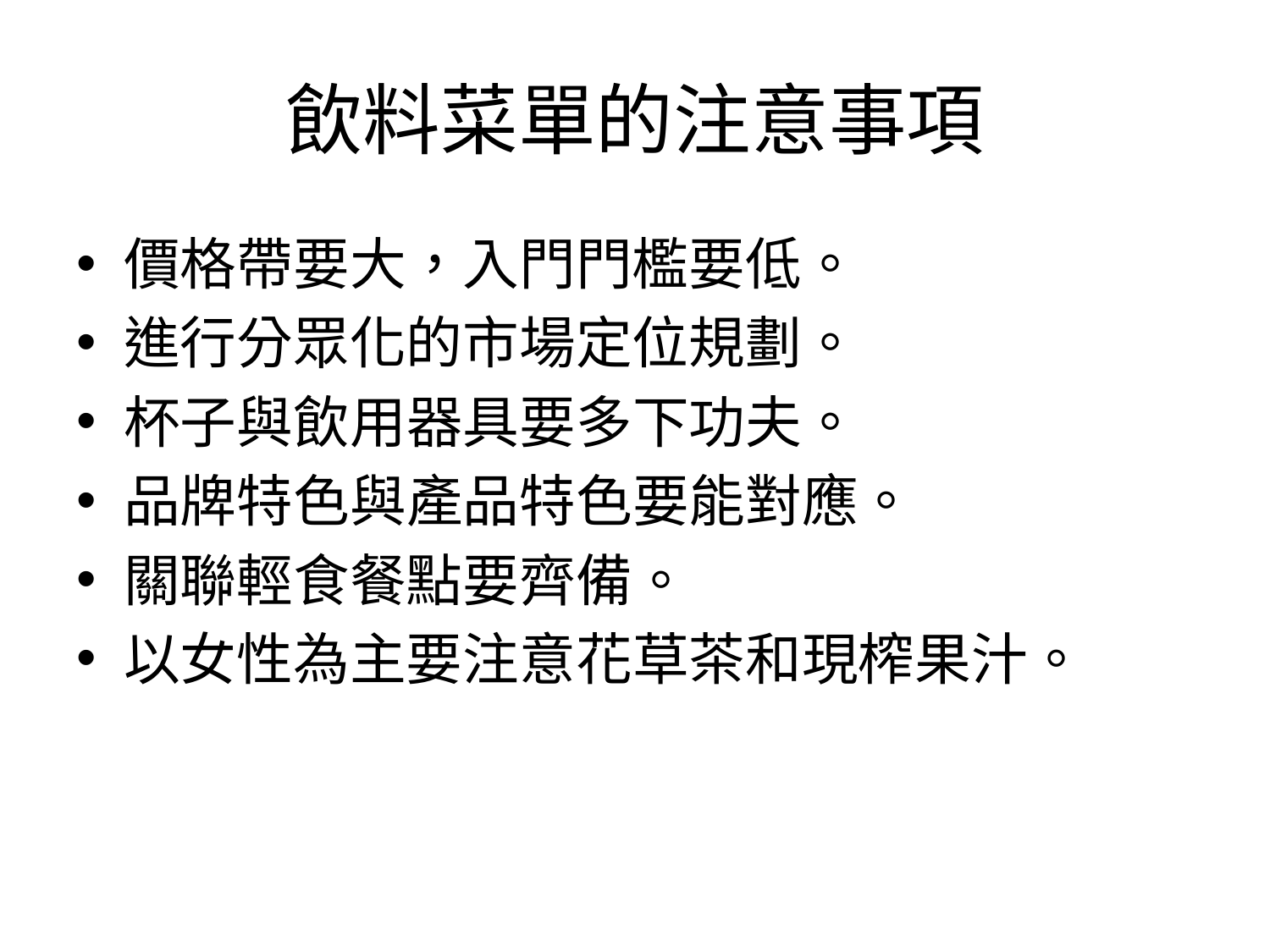

# 飲料菜單的注意事項
價格帶要大，入門門檻要低。
進行分眾化的市場定位規劃。
杯子與飲用器具要多下功夫。
品牌特色與產品特色要能對應。
關聯輕食餐點要齊備。
以女性為主要注意花草茶和現榨果汁。